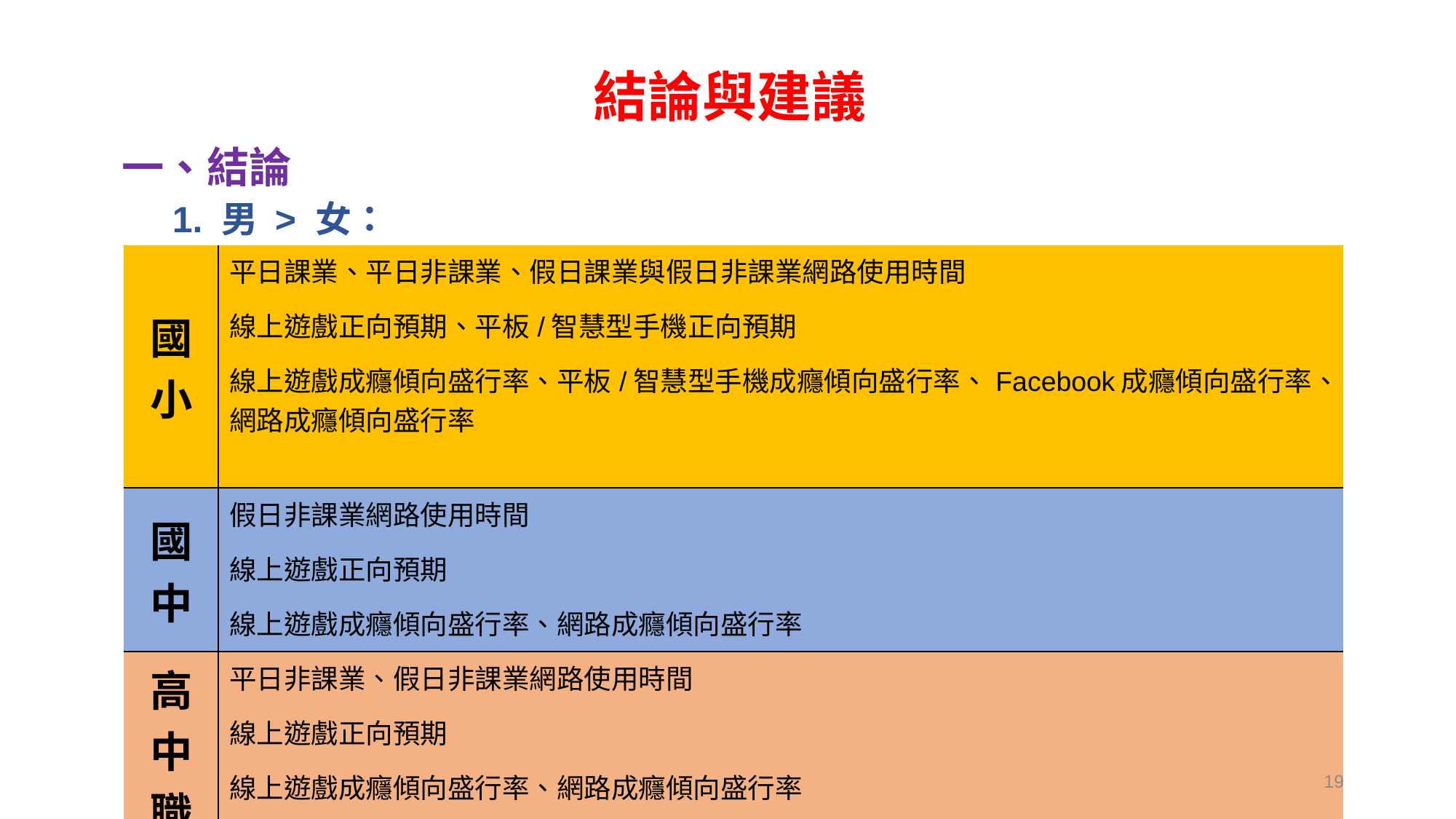

# 結論與建議
一、結論
1. 男 > 女：
| 國小 | 平日課業、平日非課業、假日課業與假日非課業網路使用時間 |
| --- | --- |
|  | 線上遊戲正向預期、平板/智慧型手機正向預期 |
|  | 線上遊戲成癮傾向盛行率、平板/智慧型手機成癮傾向盛行率、Facebook成癮傾向盛行率、網路成癮傾向盛行率 |
| 國中 | 假日非課業網路使用時間 |
|  | 線上遊戲正向預期 |
|  | 線上遊戲成癮傾向盛行率、網路成癮傾向盛行率 |
| 高中職 | 平日非課業、假日非課業網路使用時間 |
|  | 線上遊戲正向預期 |
|  | 線上遊戲成癮傾向盛行率、網路成癮傾向盛行率 |
19